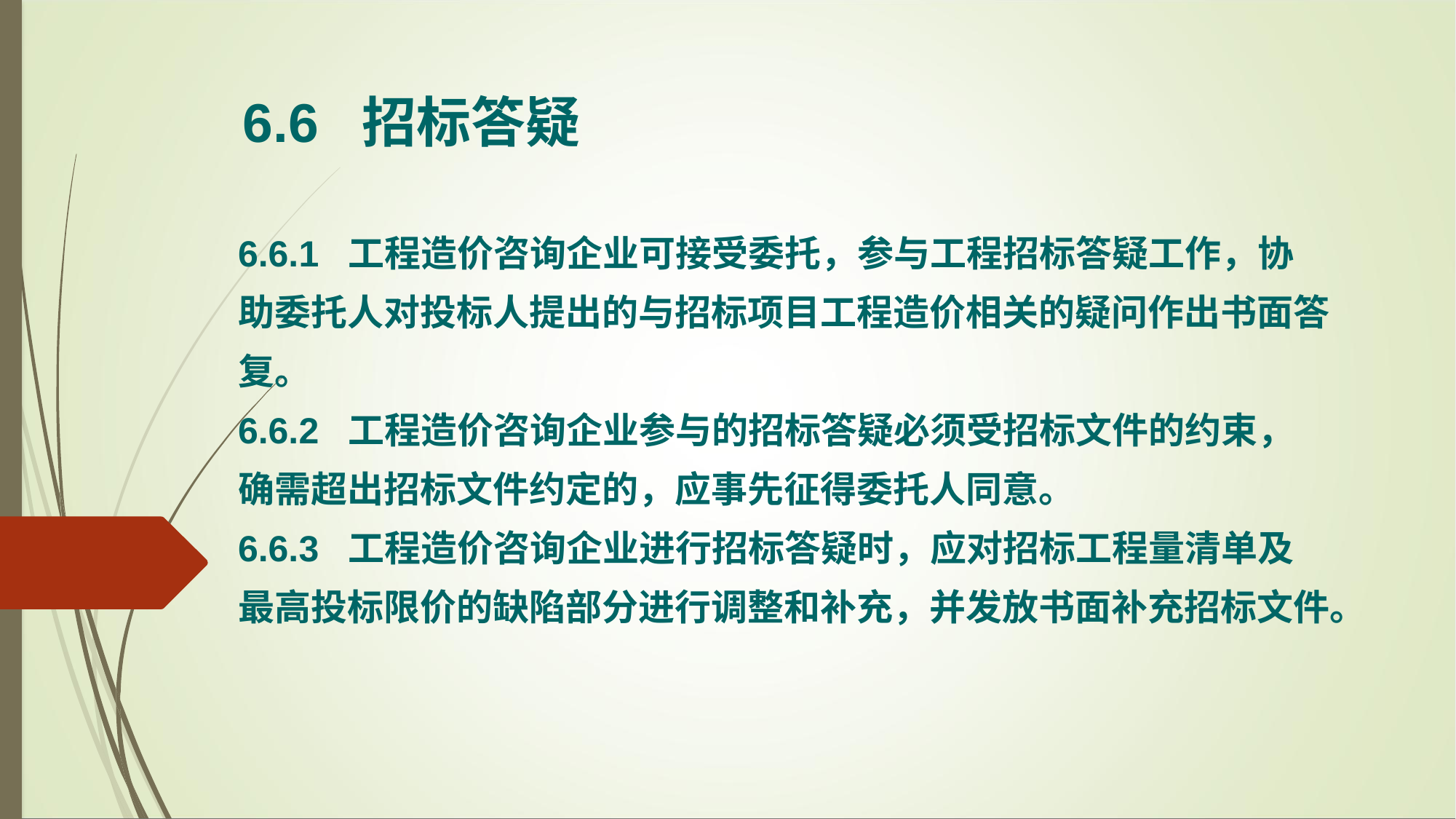

6.6  招标答疑
6.6.1  工程造价咨询企业可接受委托，参与工程招标答疑工作，协
助委托人对投标人提出的与招标项目工程造价相关的疑问作出书面答
复。
6.6.2  工程造价咨询企业参与的招标答疑必须受招标文件的约束，
确需超出招标文件约定的，应事先征得委托人同意。
6.6.3  工程造价咨询企业进行招标答疑时，应对招标工程量清单及
最高投标限价的缺陷部分进行调整和补充，并发放书面补充招标文件。